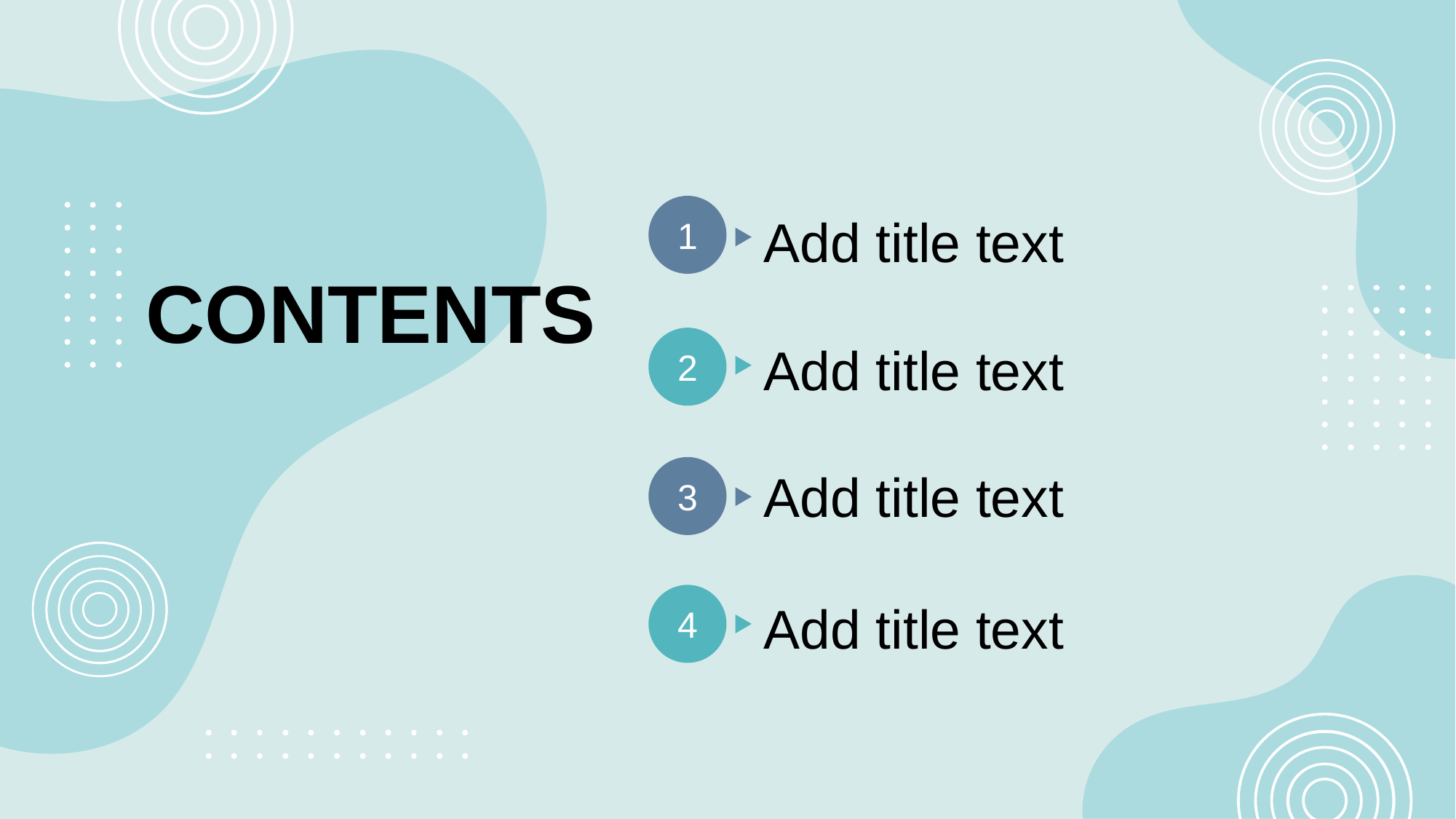

行业PPT模板http://www.1ppt.com/hangye/

1

Add title text

CONTENTS

2
Add title text

3
Add title text

4
Add title text